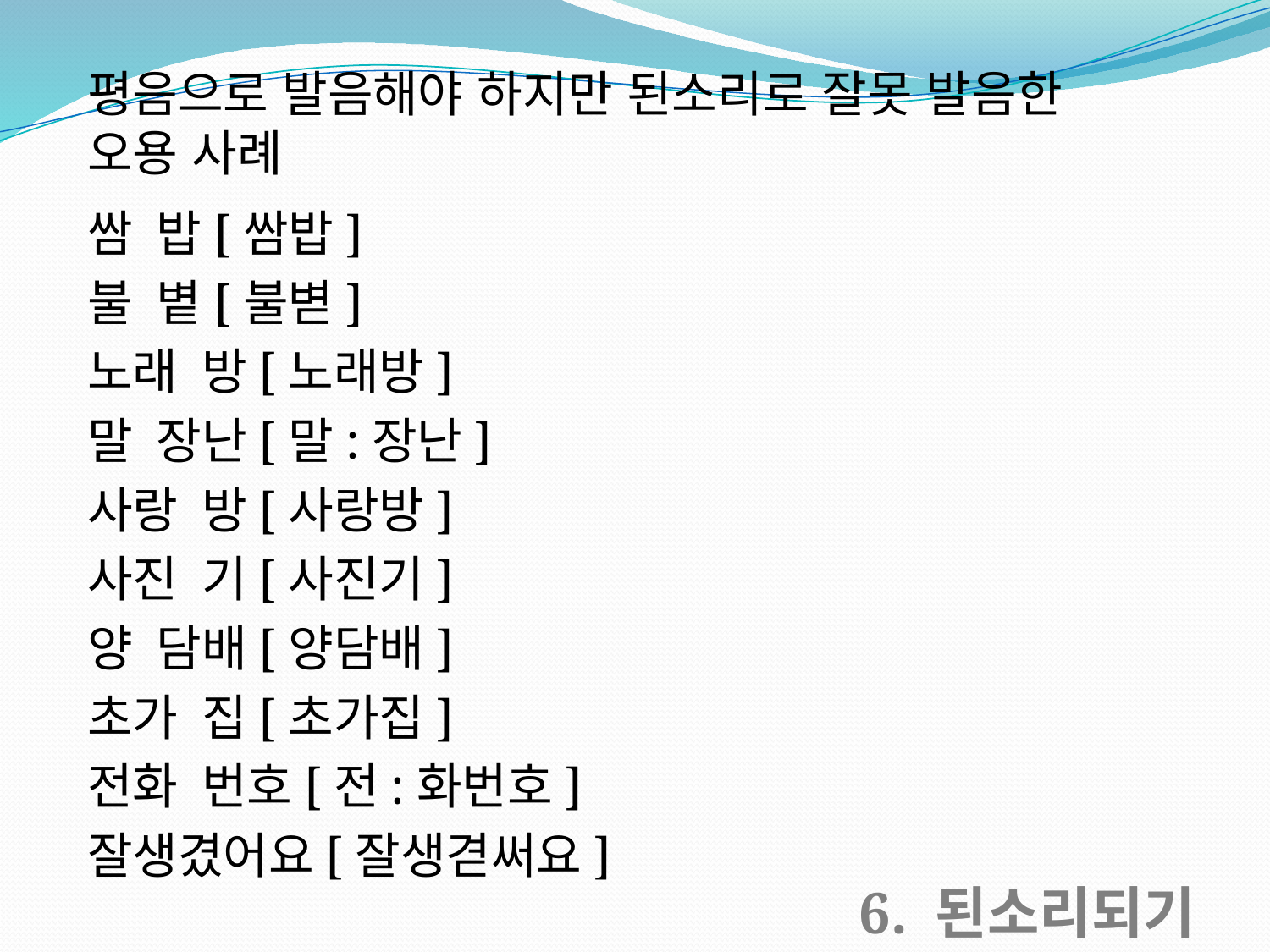

평음으로 발음해야 하지만 된소리로 잘못 발음한
오용 사례
쌈­밥[쌈밥]
불­볕[불볃]
노래­방[노래방]
말­장난[말:장난]
사랑­방[사랑방]
사진­기[사진기]
양­담배[양담배]
초가­집[초가집]
전화­번호[전:화번호]
잘생겼어요[잘생겯써요]

6. 된소리되기